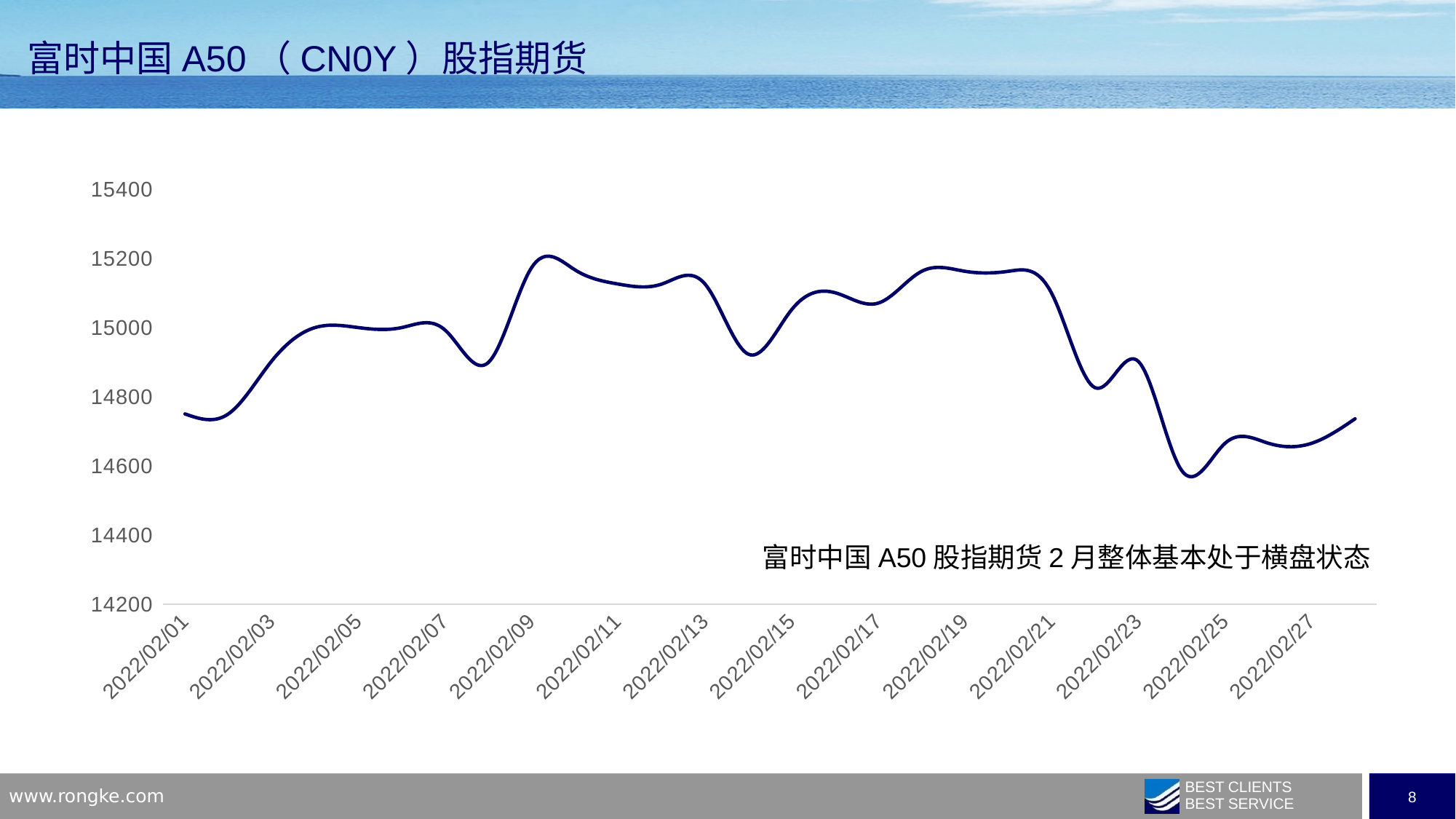

# 富时中国A50（CN0Y）股指期货

### Chart

| Category | 01月富时中国A50（CN0Y）股指期货 |
|---|---|
| 44593 | 14751.0 |
| 44594 | 14751.0 |
| 44595 | 14904.0 |
| 44596 | 15001.0 |
| 44597 | 15001.0 |
| 44598 | 15001.0 |
| 44599 | 14994.0 |
| 44600 | 14900.0 |
| 44601 | 15175.0 |
| 44602 | 15168.0 |
| 44603 | 15127.0 |
| 44604 | 15127.0 |
| 44605 | 15127.0 |
| 44606 | 14924.0 |
| 44607 | 15053.0 |
| 44608 | 15102.0 |
| 44609 | 15072.0 |
| 44610 | 15164.0 |
| 44611 | 15164.0 |
| 44612 | 15164.0 |
| 44613 | 15100.0 |
| 44614 | 14827.0 |
| 44615 | 14903.0 |
| 44616 | 14587.0 |
| 44617 | 14666.0 |
| 44618 | 14666.0 |
| 44619 | 14666.0 |
| 44620 | 14737.0 |
富时中国A50股指期货2月整体基本处于横盘状态